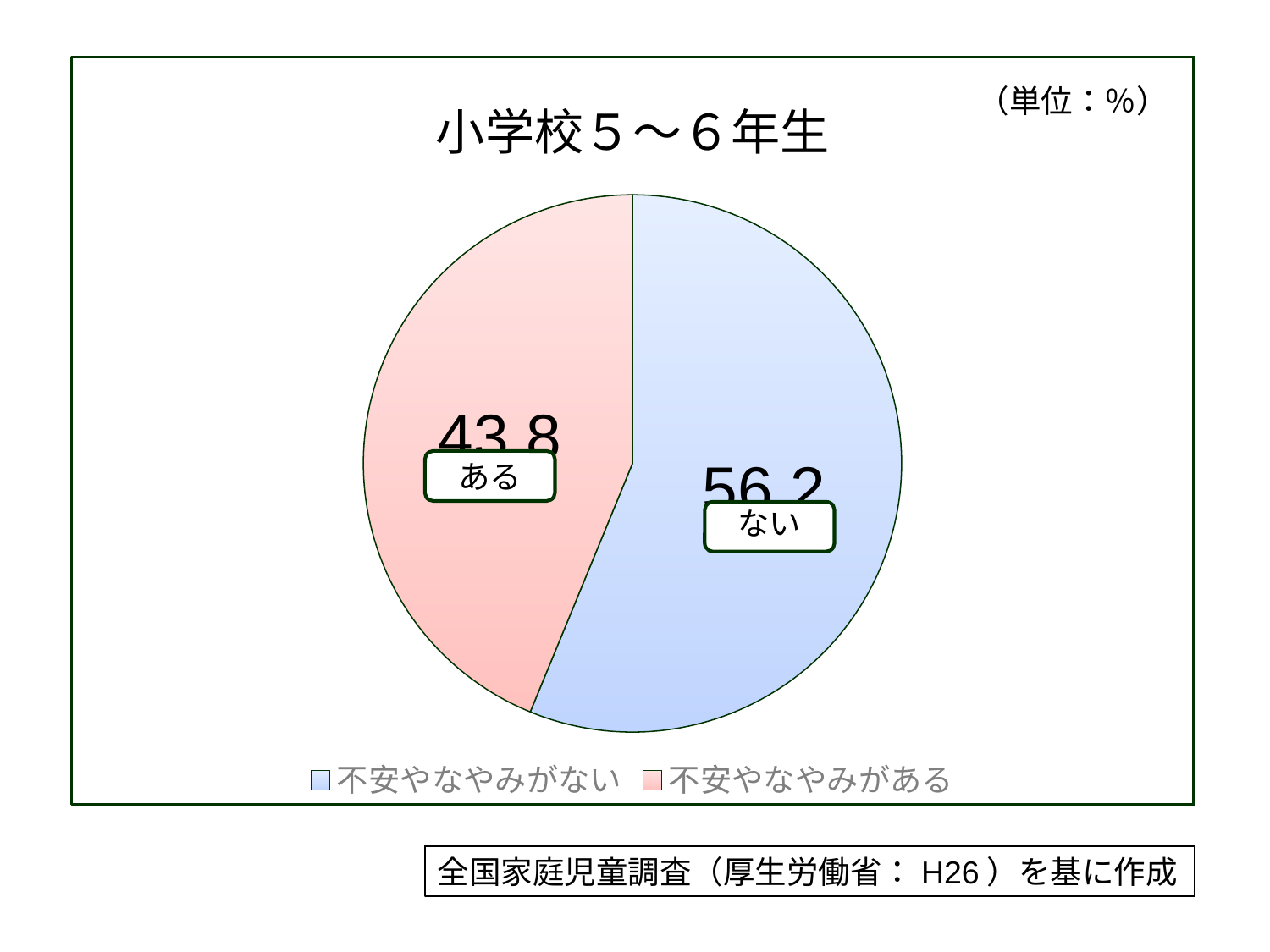

### Chart: 小学校５～６年生

| Category | 小学校５～６年生 |
|---|---|
| 不安やなやみがない | 56.2 |
| 不安やなやみがある | 43.8 |
（単位：％）
ある
全国家庭児童調査（厚生労働省：H26）を基に作成